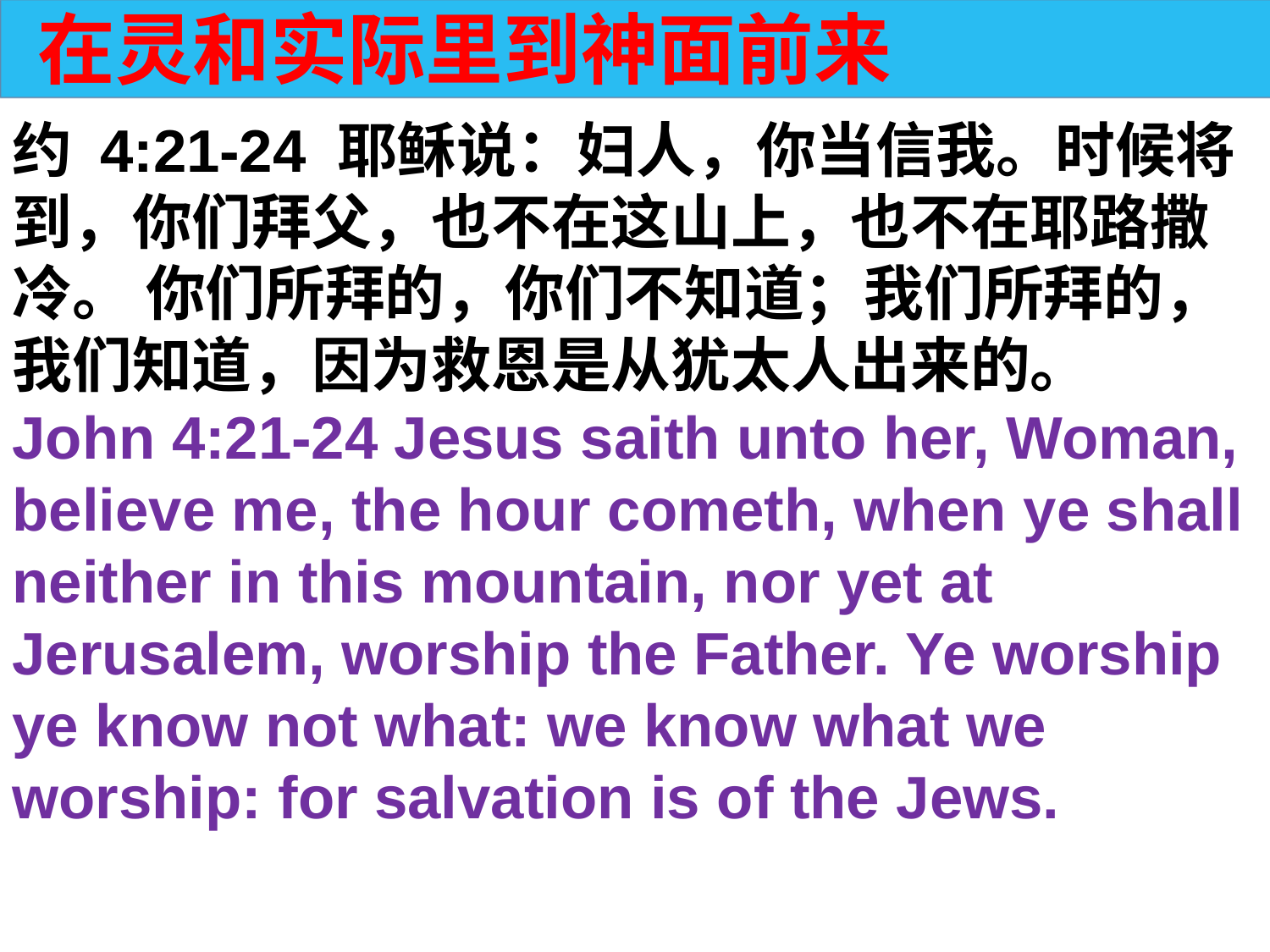

在灵和实际里到神面前来
约 4:21-24 耶稣说：妇人，你当信我。时候将到，你们拜父，也不在这山上，也不在耶路撒冷。 你们所拜的，你们不知道；我们所拜的，我们知道，因为救恩是从犹太人出来的。
John 4:21-24 Jesus saith unto her, Woman, believe me, the hour cometh, when ye shall neither in this mountain, nor yet at Jerusalem, worship the Father. Ye worship ye know not what: we know what we worship: for salvation is of the Jews.